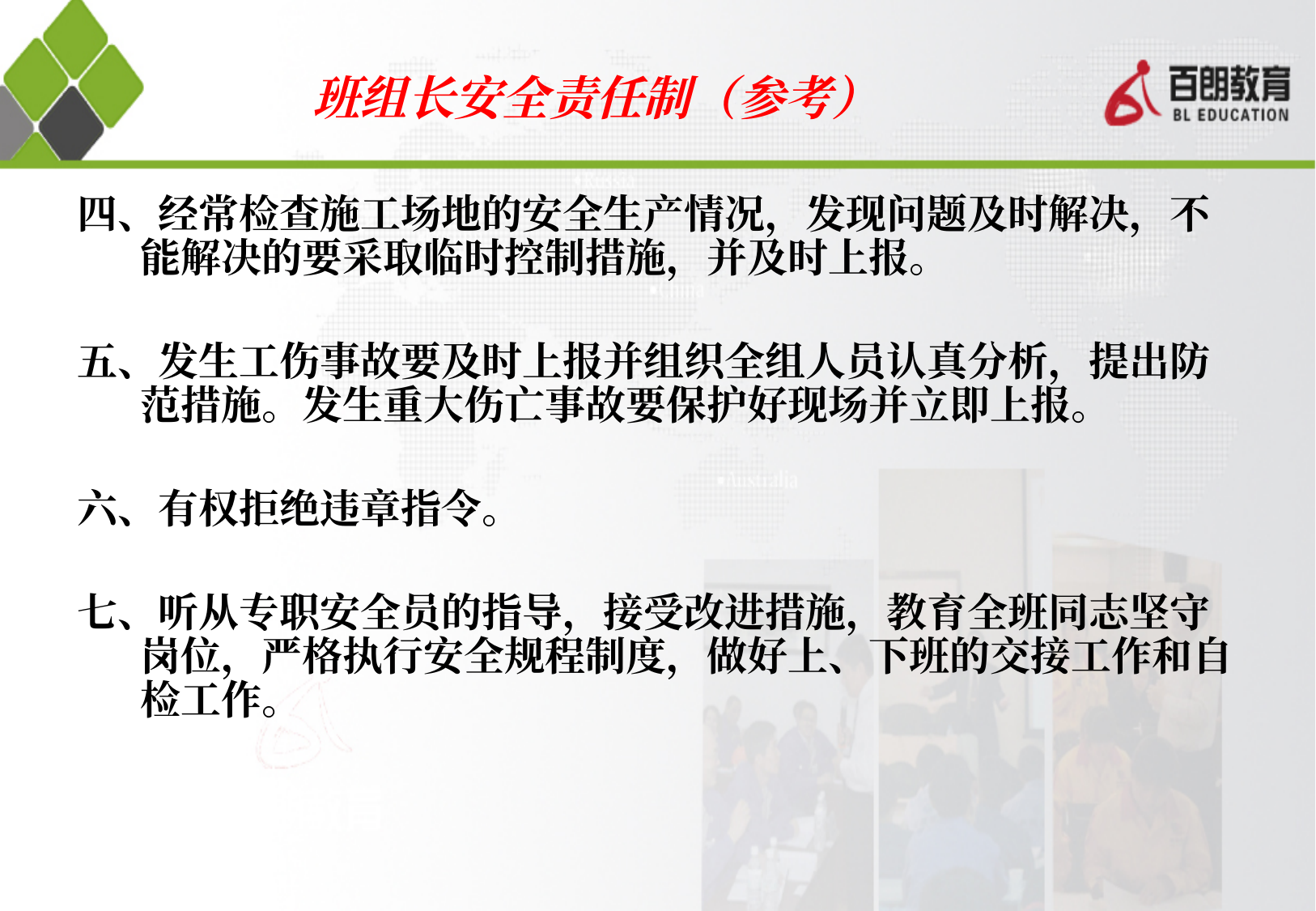

# 班组长安全责任制（参考）
四、经常检查施工场地的安全生产情况，发现问题及时解决，不能解决的要采取临时控制措施，并及时上报。

五、发生工伤事故要及时上报并组织全组人员认真分析，提出防范措施。发生重大伤亡事故要保护好现场并立即上报。

六、有权拒绝违章指令。

七、听从专职安全员的指导，接受改进措施，教育全班同志坚守岗位，严格执行安全规程制度，做好上、下班的交接工作和自检工作。